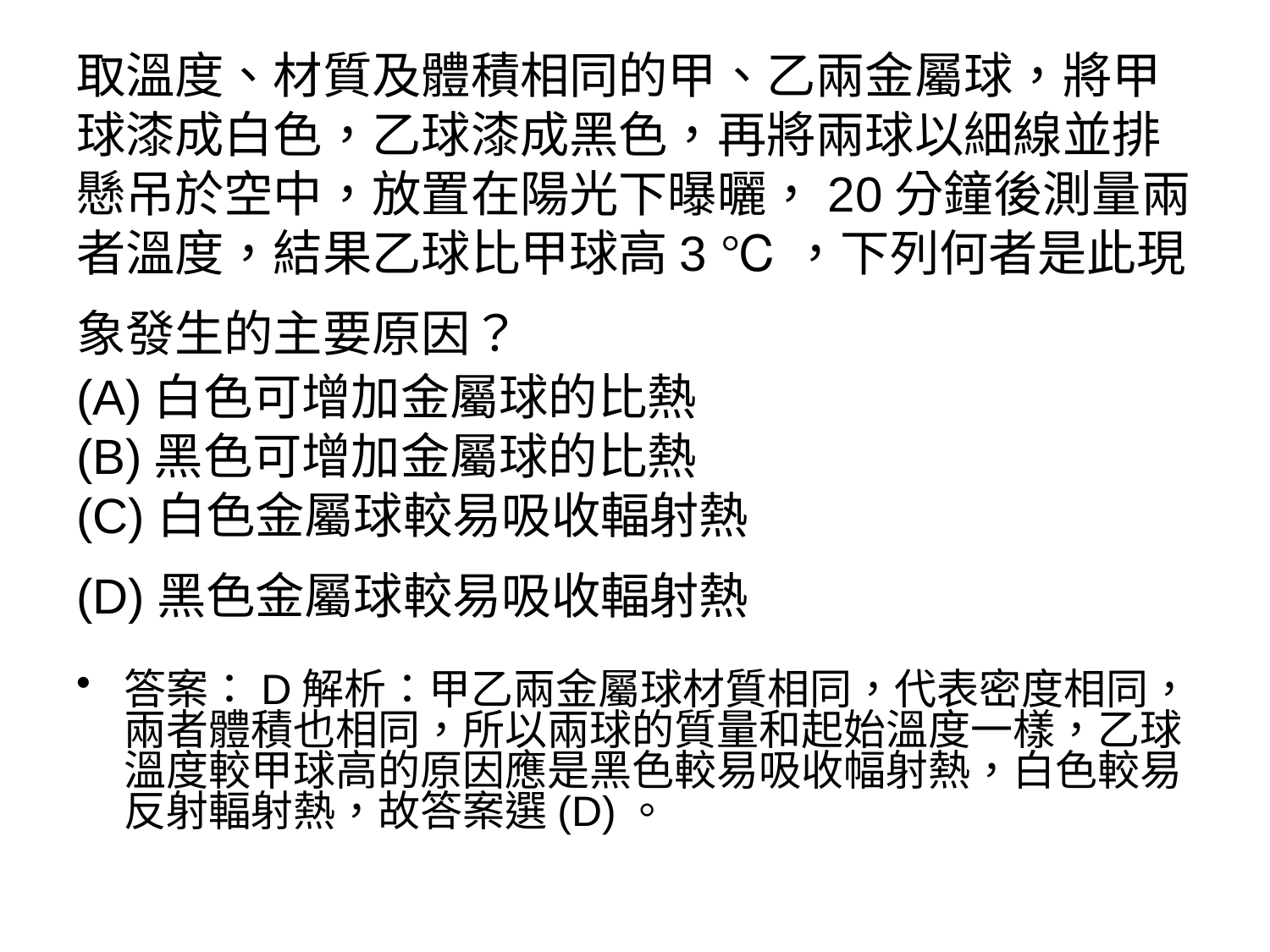

# 取溫度、材質及體積相同的甲、乙兩金屬球，將甲球漆成白色，乙球漆成黑色，再將兩球以細線並排懸吊於空中，放置在陽光下曝曬，20分鐘後測量兩者溫度，結果乙球比甲球高3 ℃，下列何者是此現象發生的主要原因？ (A)白色可增加金屬球的比熱　　　 (B)黑色可增加金屬球的比熱 (C)白色金屬球較易吸收輻射熱　　 (D)黑色金屬球較易吸收輻射熱
答案：D解析：甲乙兩金屬球材質相同，代表密度相同，兩者體積也相同，所以兩球的質量和起始溫度一樣，乙球溫度較甲球高的原因應是黑色較易吸收幅射熱，白色較易反射輻射熱，故答案選(D)。